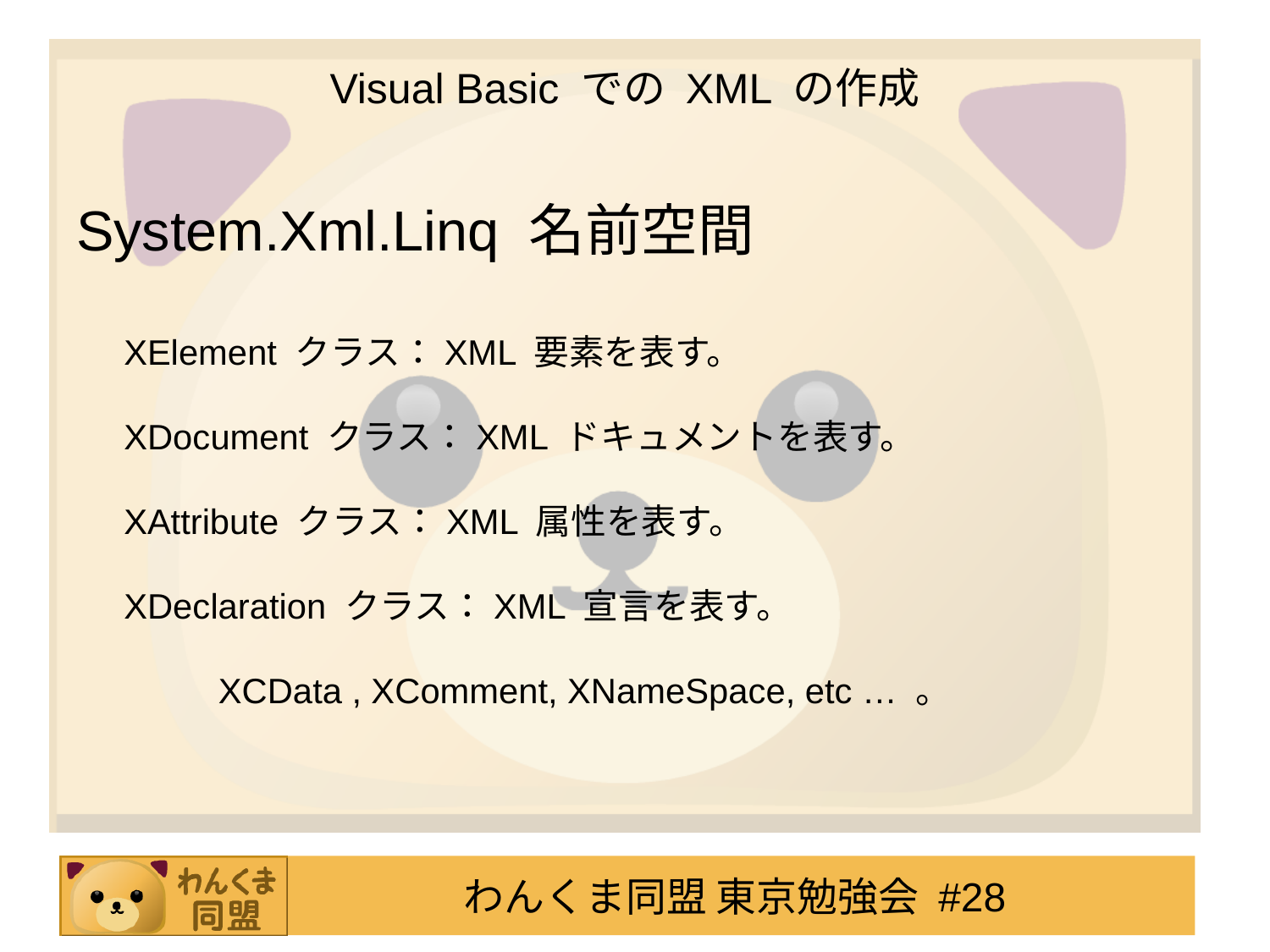

# Visual Basic での XML の作成
System.Xml.Linq 名前空間
XElement クラス：XML 要素を表す。
XDocument クラス：XML ドキュメントを表す。
XAttribute クラス：XML 属性を表す。
XDeclaration クラス：XML 宣言を表す。
           XCData , XComment, XNameSpace, etc … 。